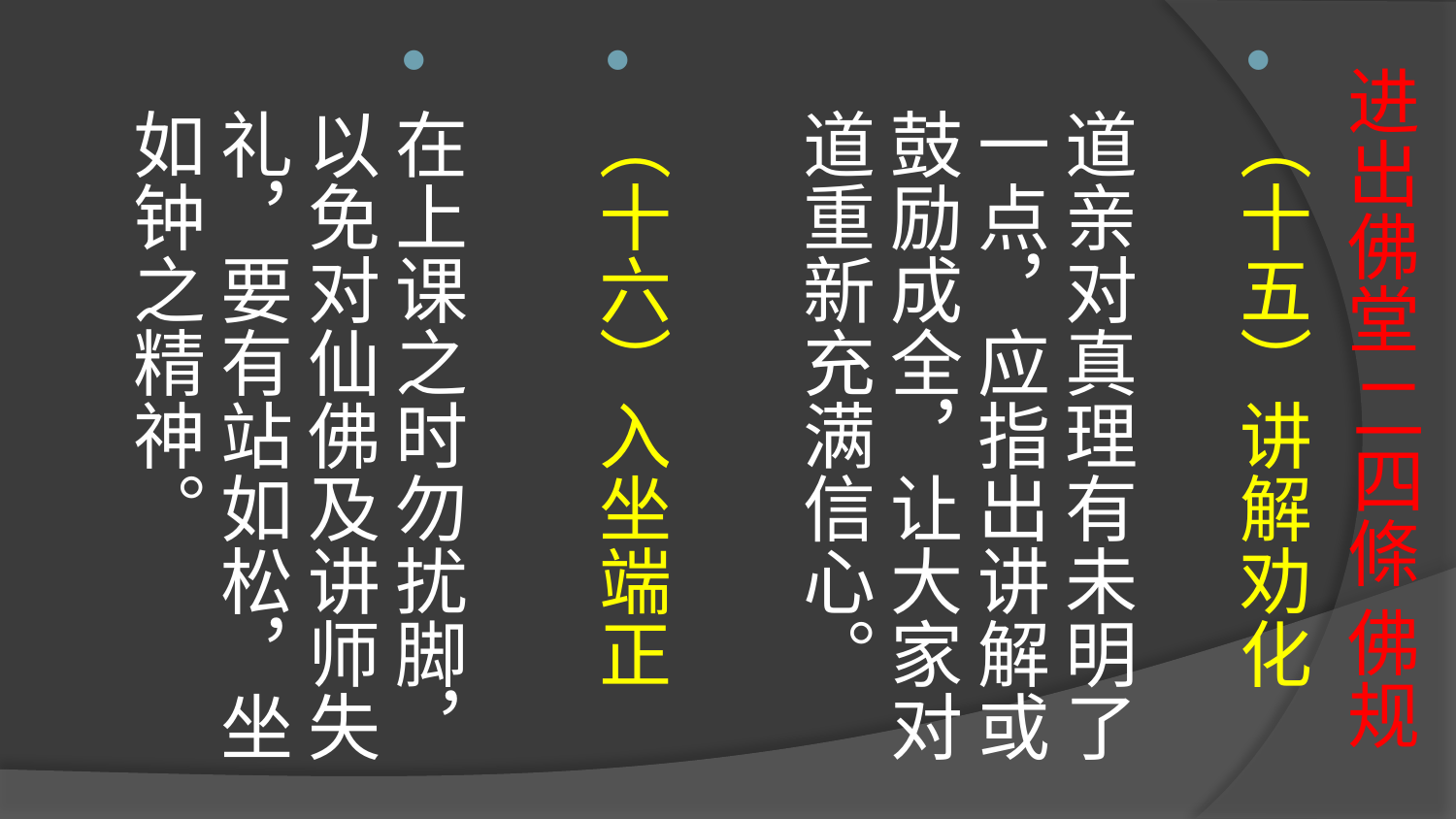

# 进出佛堂 二四條 佛规
（十五）讲解劝化
道亲对真理有未明了一点，应指出讲解或鼓励成全，让大家对道重新充满信心。

（十六）入坐端正

在上课之时勿扰脚，以免对仙佛及讲师失礼，要有站如松，坐如钟之精神。